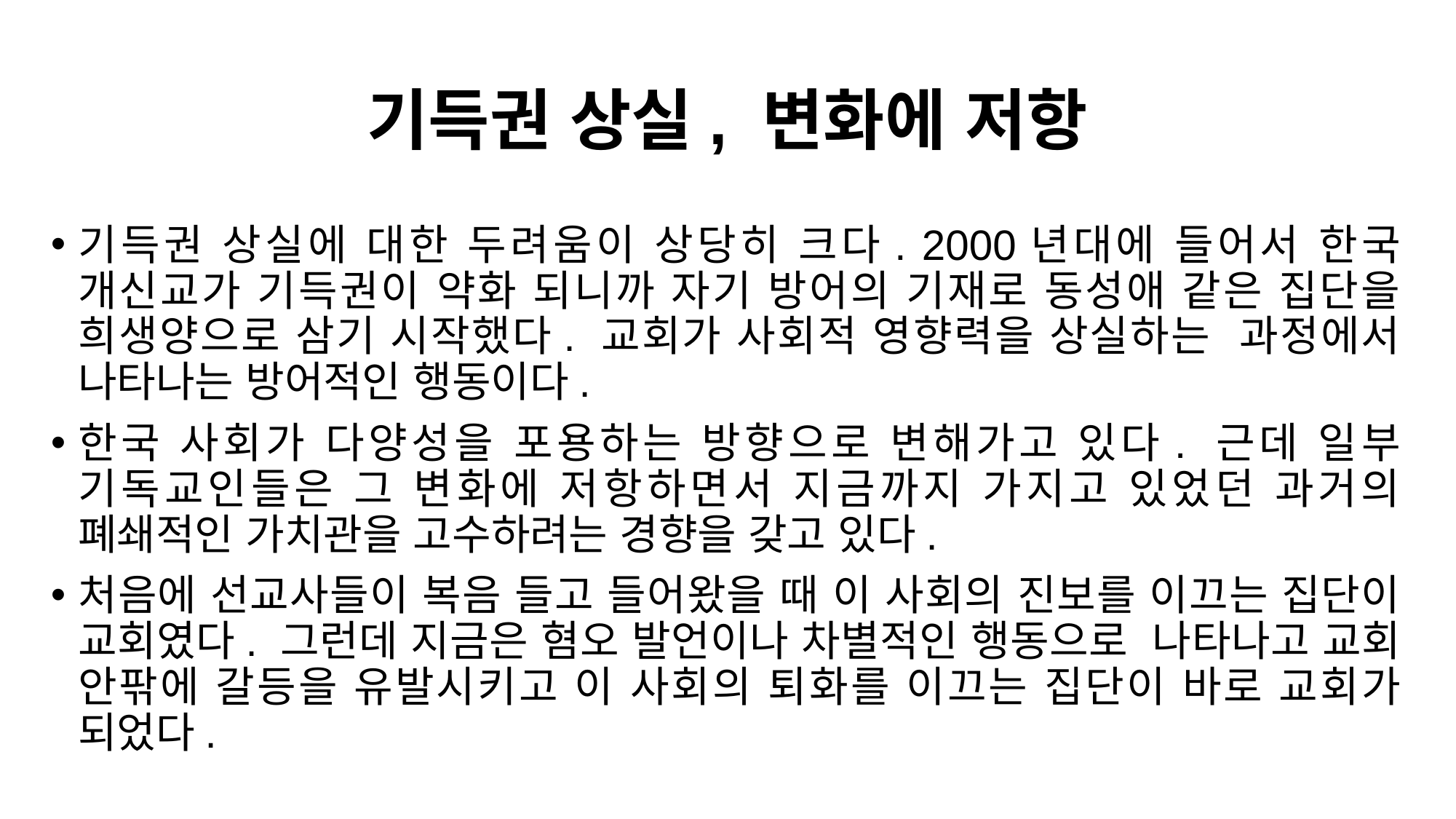

# 기득권 상실, 변화에 저항
기득권 상실에 대한 두려움이 상당히 크다. 2000년대에 들어서 한국 개신교가 기득권이 약화 되니까 자기 방어의 기재로 동성애 같은 집단을 희생양으로 삼기 시작했다. 교회가 사회적 영향력을 상실하는  과정에서 나타나는 방어적인 행동이다.
한국 사회가 다양성을 포용하는 방향으로 변해가고 있다. 근데 일부 기독교인들은 그 변화에 저항하면서 지금까지 가지고 있었던 과거의 폐쇄적인 가치관을 고수하려는 경향을 갖고 있다.
처음에 선교사들이 복음 들고 들어왔을 때 이 사회의 진보를 이끄는 집단이 교회였다. 그런데 지금은 혐오 발언이나 차별적인 행동으로  나타나고 교회 안팎에 갈등을 유발시키고 이 사회의 퇴화를 이끄는 집단이 바로 교회가 되었다.